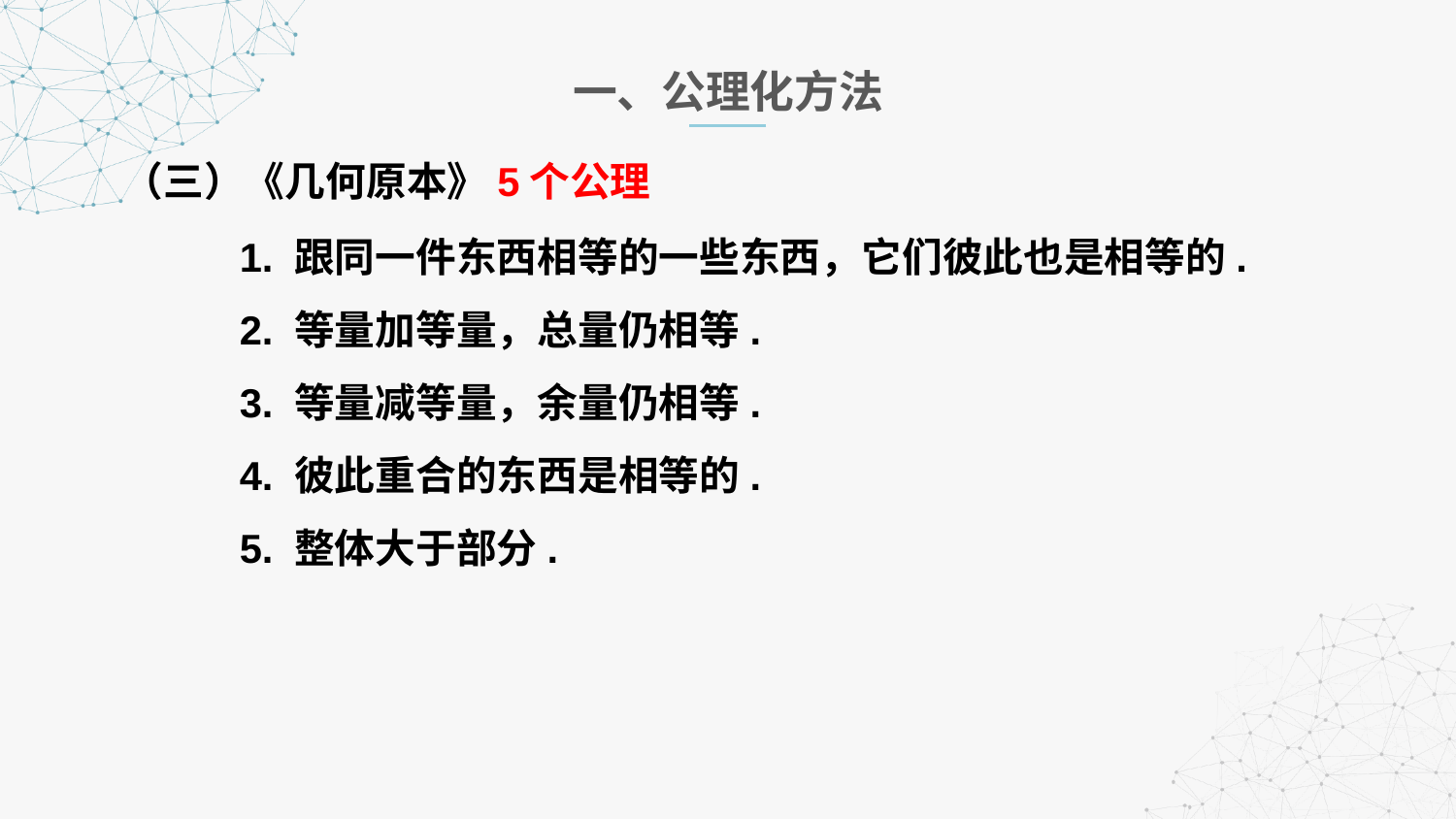

一、公理化方法
（三）《几何原本》5个公理
       1. 跟同一件东西相等的一些东西，它们彼此也是相等的.
       2. 等量加等量，总量仍相等.
       3. 等量减等量，余量仍相等.
       4. 彼此重合的东西是相等的.
       5. 整体大于部分.